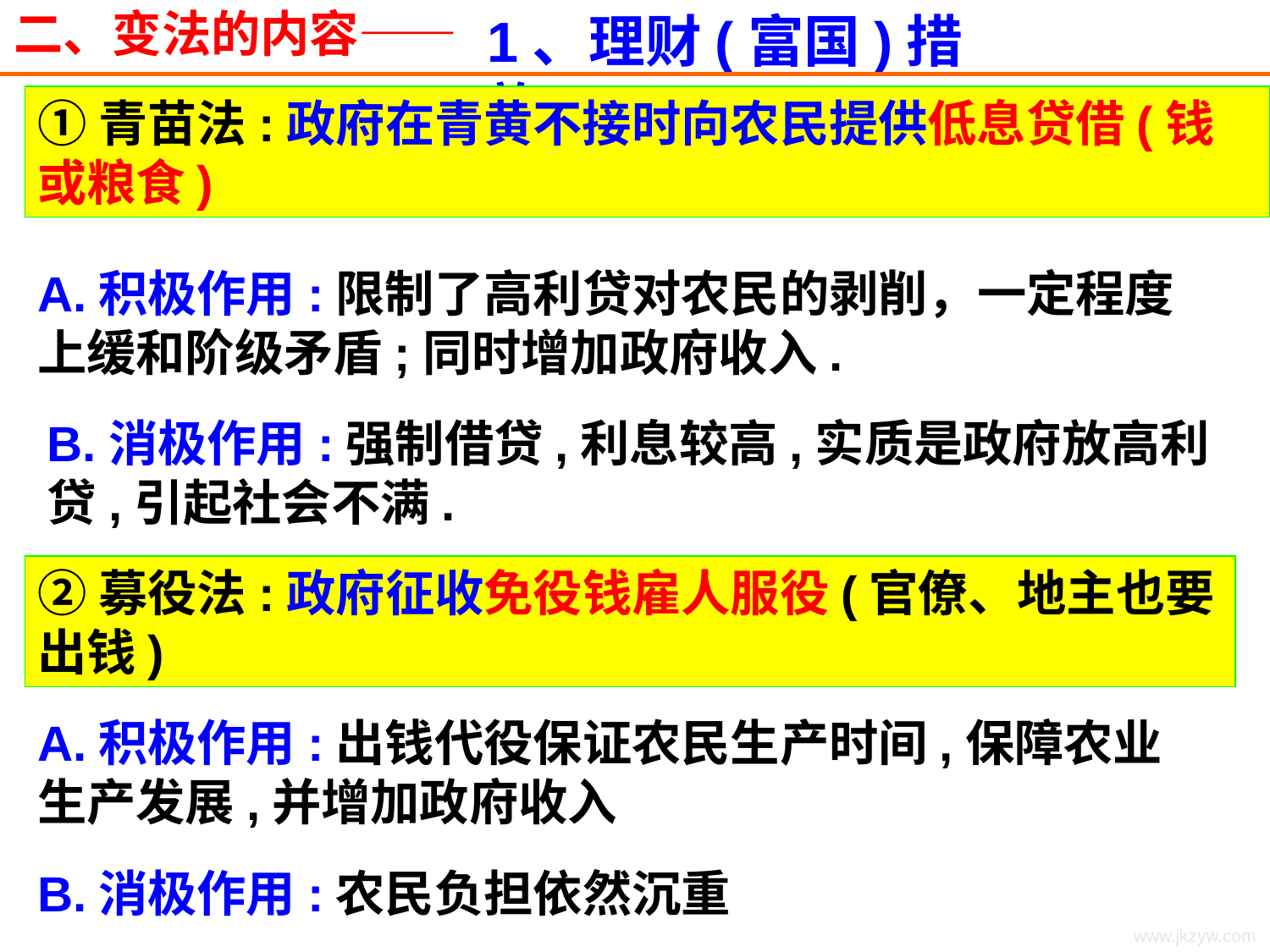

1、理财(富国)措施
二、变法的内容——

①青苗法:政府在青黄不接时向农民提供低息贷借(钱或粮食)
A.积极作用:限制了高利贷对农民的剥削，一定程度上缓和阶级矛盾;同时增加政府收入.
B.消极作用:强制借贷,利息较高,实质是政府放高利贷,引起社会不满.
②募役法:政府征收免役钱雇人服役(官僚、地主也要出钱)
A.积极作用:出钱代役保证农民生产时间,保障农业生产发展,并增加政府收入
B.消极作用:农民负担依然沉重
www.jkzyw.com